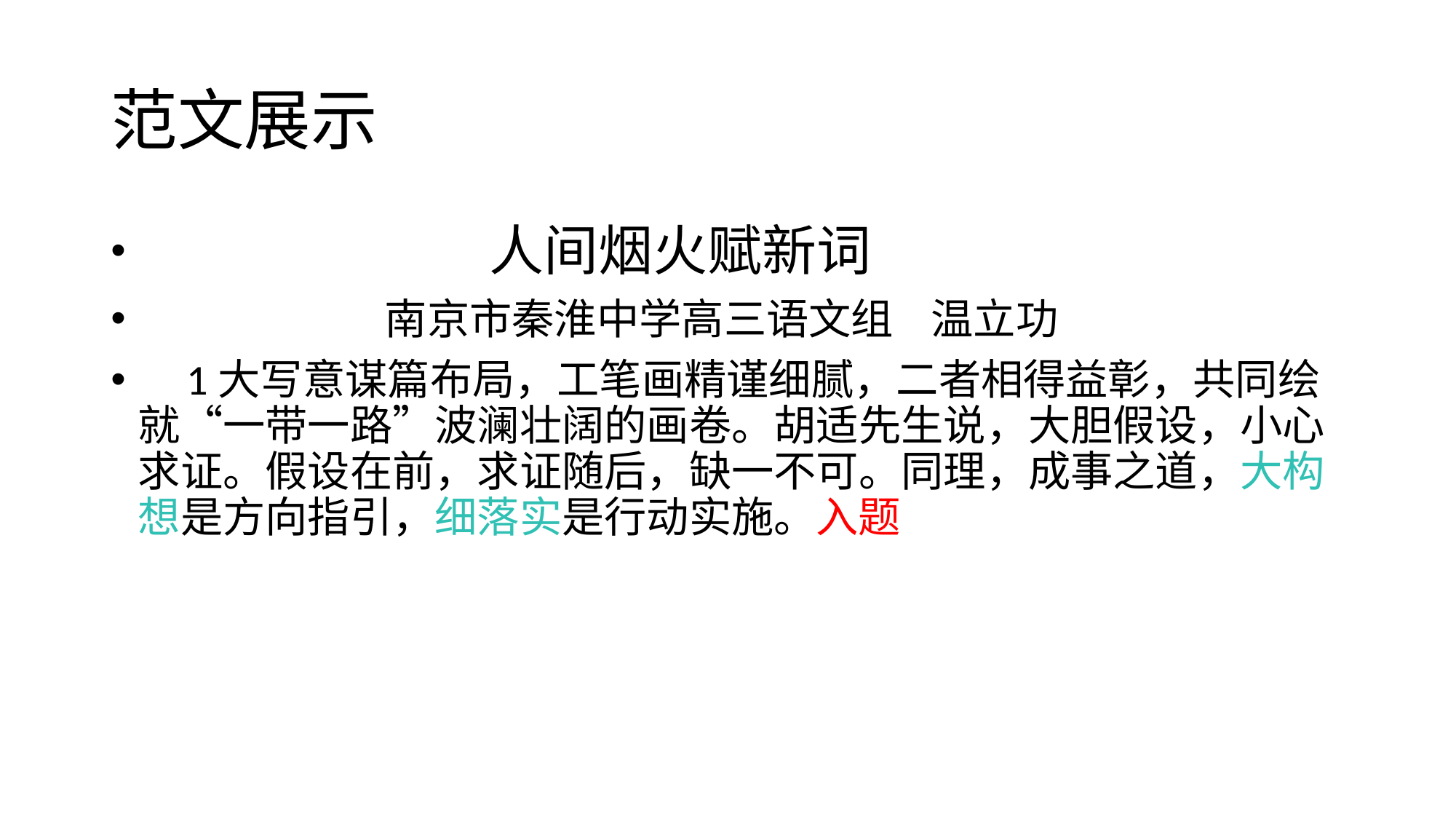

# 范文展示
                                    人间烟火赋新词
                         南京市秦淮中学高三语文组    温立功
     1大写意谋篇布局，工笔画精谨细腻，二者相得益彰，共同绘就“一带一路”波澜壮阔的画卷。胡适先生说，大胆假设，小心求证。假设在前，求证随后，缺一不可。同理，成事之道，大构想是方向指引，细落实是行动实施。入题